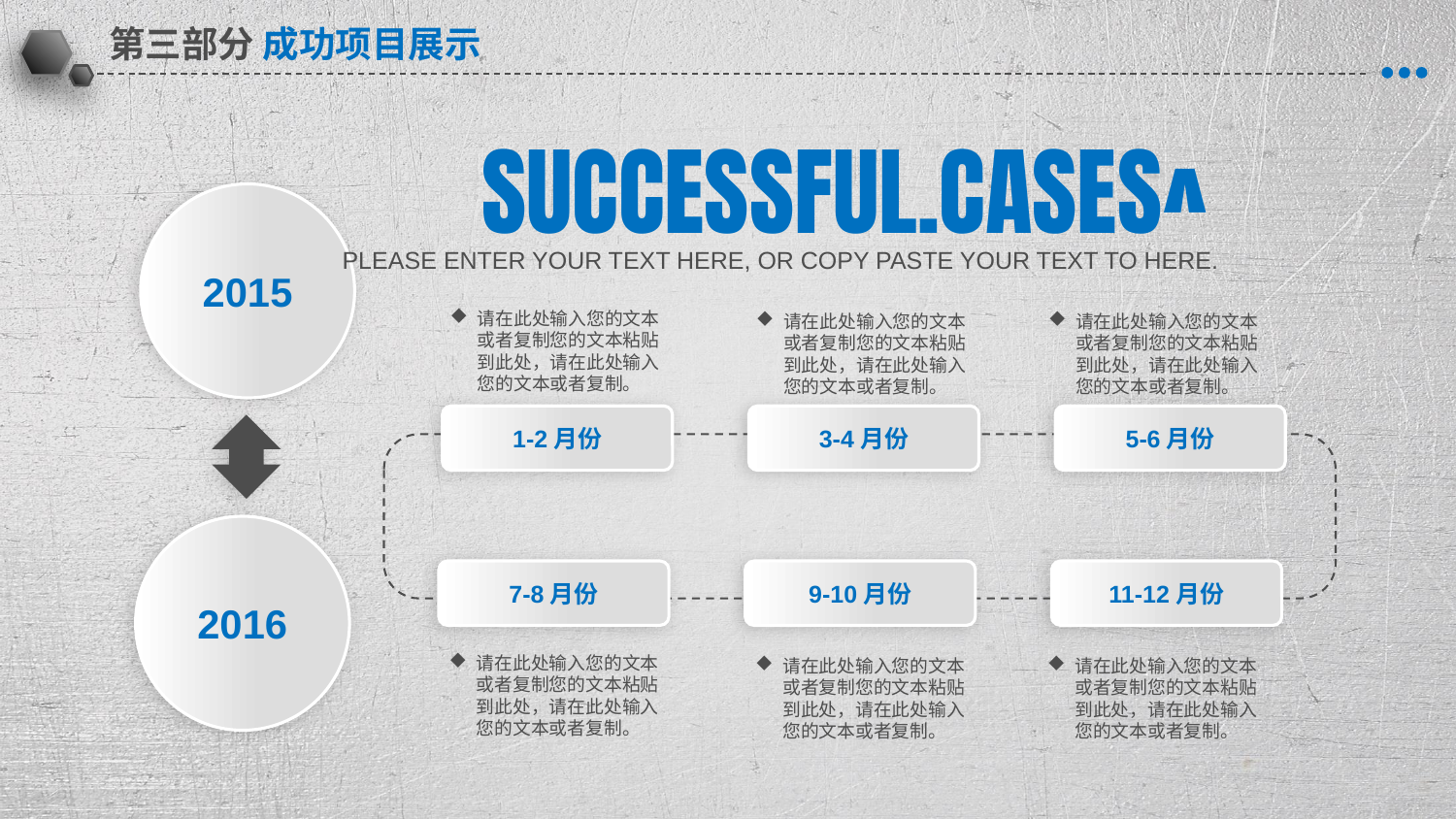

SUCCESSFUL.CASES^
2015
PLEASE ENTER YOUR TEXT HERE, OR COPY PASTE YOUR TEXT TO HERE.
请在此处输入您的文本或者复制您的文本粘贴到此处，请在此处输入您的文本或者复制。
请在此处输入您的文本或者复制您的文本粘贴到此处，请在此处输入您的文本或者复制。
请在此处输入您的文本或者复制您的文本粘贴到此处，请在此处输入您的文本或者复制。
1-2月份
3-4月份
5-6月份

2016
7-8月份
9-10月份
11-12月份
请在此处输入您的文本或者复制您的文本粘贴到此处，请在此处输入您的文本或者复制。
请在此处输入您的文本或者复制您的文本粘贴到此处，请在此处输入您的文本或者复制。
请在此处输入您的文本或者复制您的文本粘贴到此处，请在此处输入您的文本或者复制。